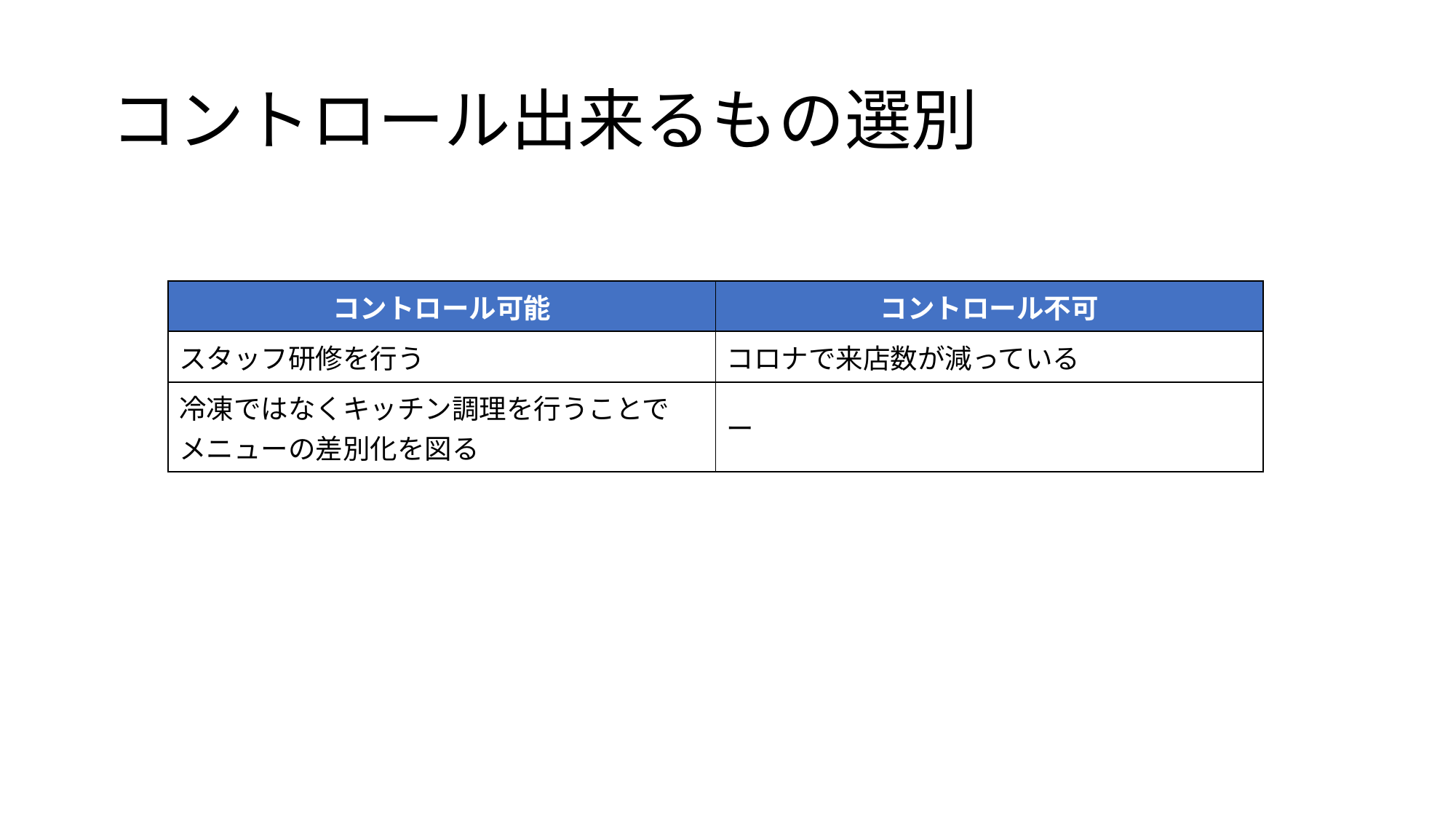

# コントロール出来るもの選別
| コントロール可能 | コントロール不可 |
| --- | --- |
| スタッフ研修を行う | コロナで来店数が減っている |
| 冷凍ではなくキッチン調理を行うことで メニューの差別化を図る | ー |